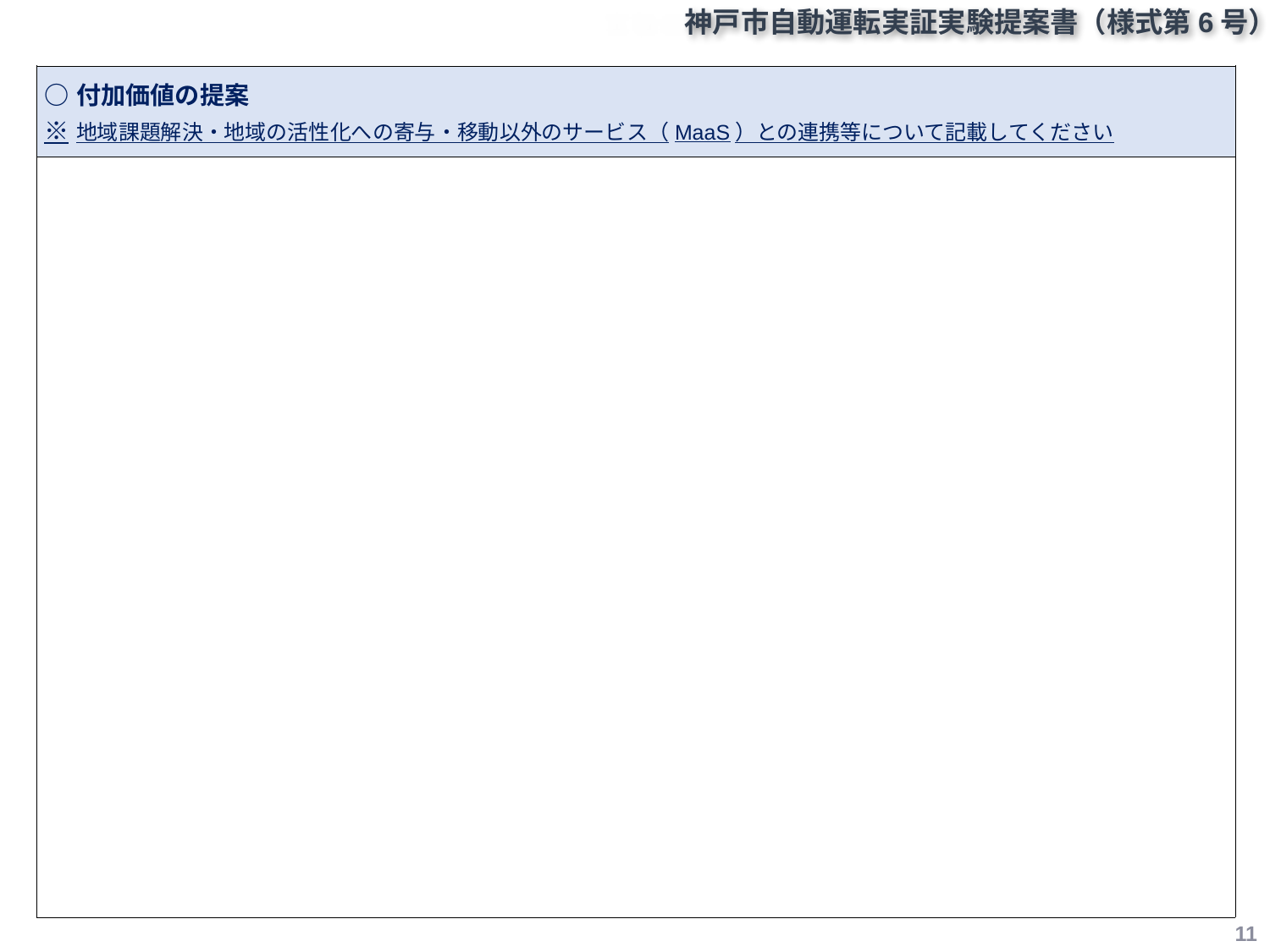

| ○付加価値の提案 ※地域課題解決・地域の活性化への寄与・移動以外のサービス（MaaS）との連携等について記載してください |
| --- |
|  |
11